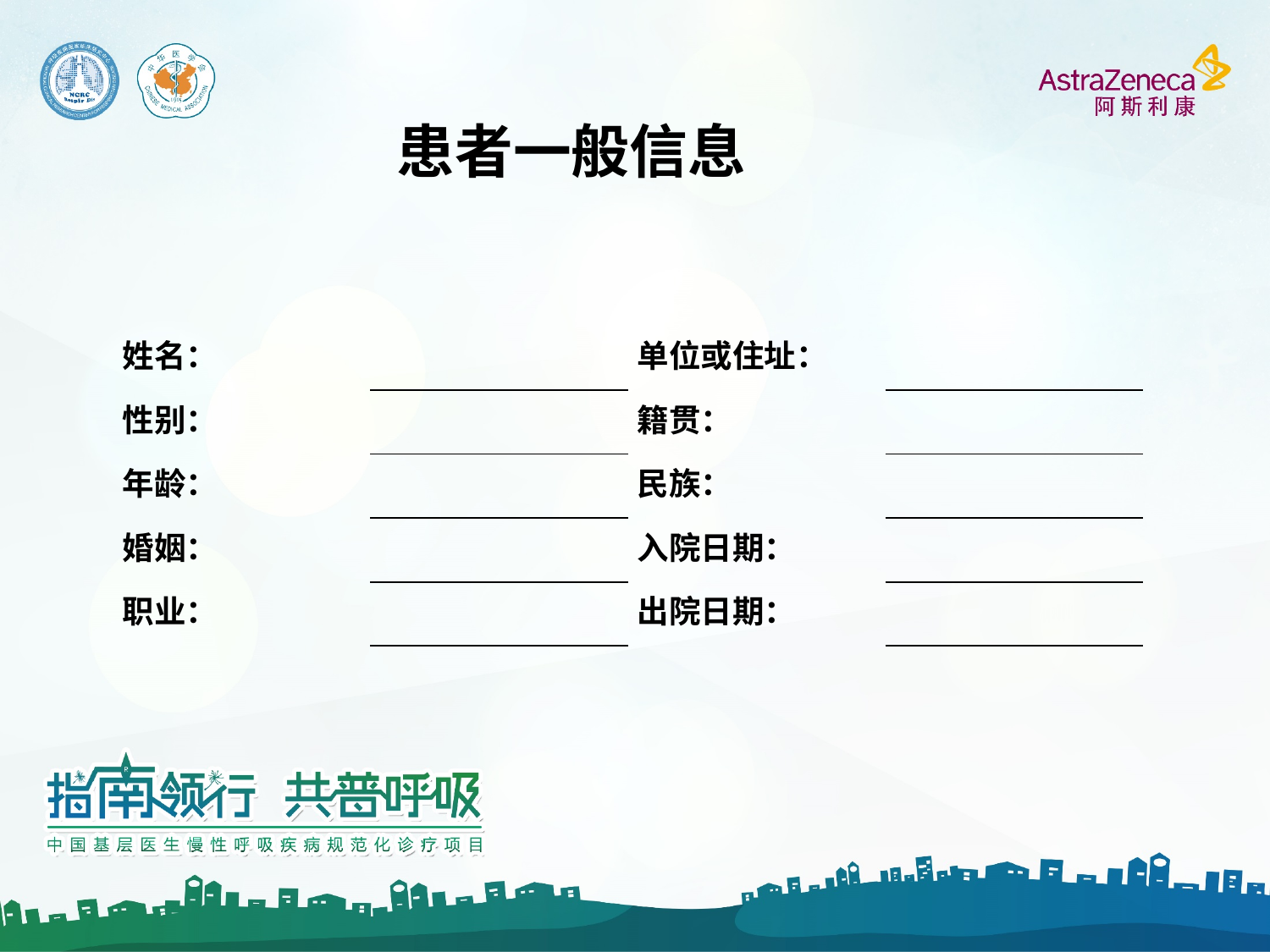

# 患者一般信息
| 姓名： |  | 单位或住址： |  |
| --- | --- | --- | --- |
| 性别： |  | 籍贯： |  |
| 年龄： |  | 民族： |  |
| 婚姻： |  | 入院日期： |  |
| 职业： |  | 出院日期： |  |